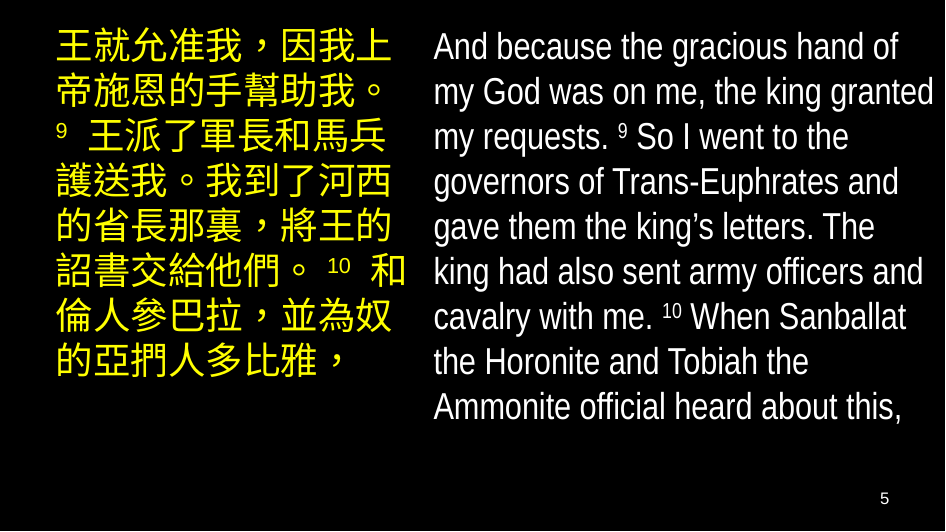

王就允准我，因我上帝施恩的手幫助我。 9 王派了軍長和馬兵護送我。我到了河西的省長那裏，將王的詔書交給他們。10 和倫人參巴拉，並為奴的亞捫人多比雅，
And because the gracious hand of my God was on me, the king granted my requests. 9 So I went to the governors of Trans-Euphrates and gave them the king’s letters. The king had also sent army officers and cavalry with me. 10 When Sanballat the Horonite and Tobiah the Ammonite official heard about this,
5